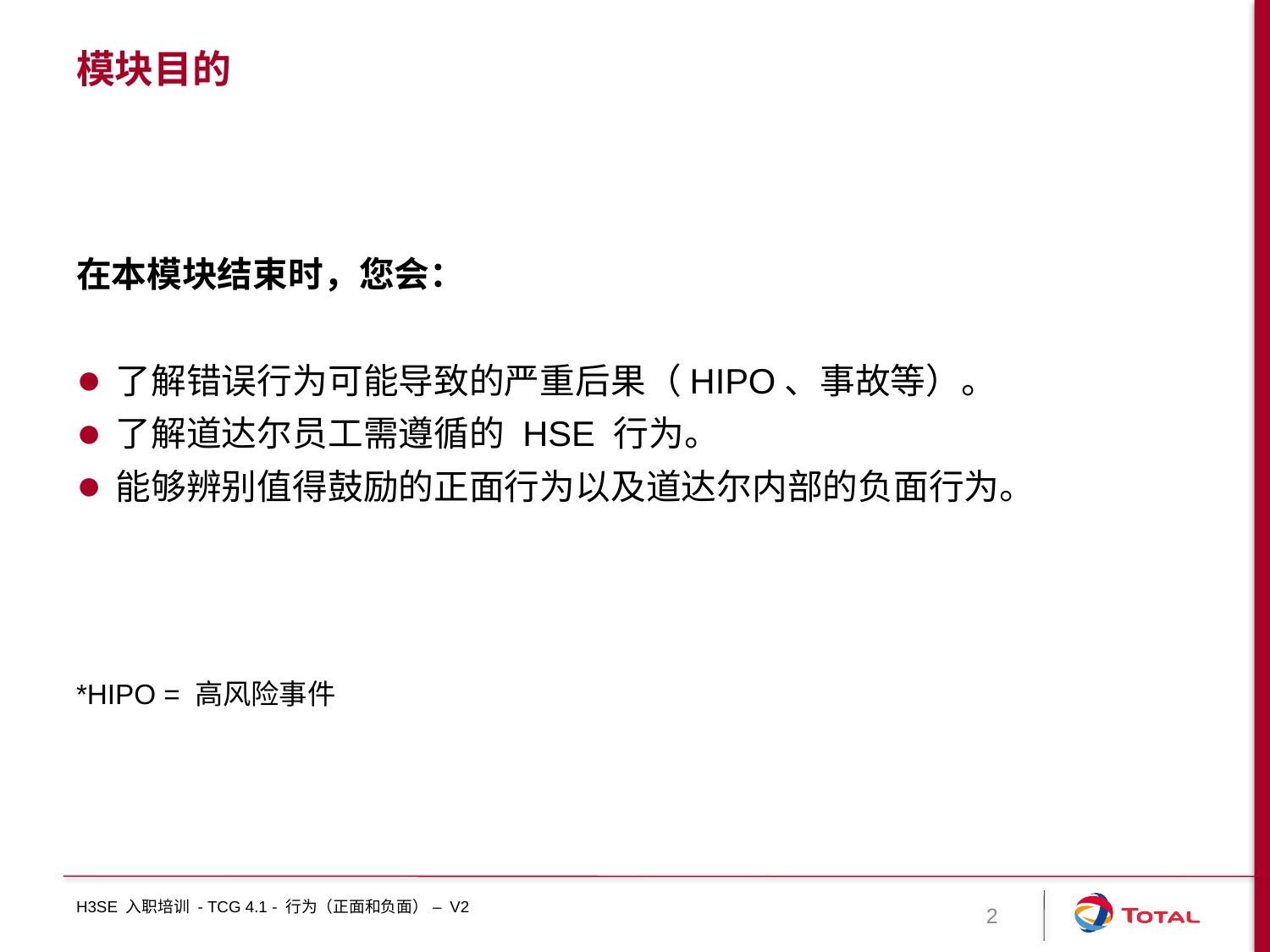

# 模块目的
在本模块结束时，您会：

了解错误行为可能导致的严重后果（HIPO、事故等）。
了解道达尔员工需遵循的 HSE 行为。
能够辨别值得鼓励的正面行为以及道达尔内部的负面行为。

*HIPO = 高风险事件
H3SE 入职培训 - TCG 4.1 - 行为（正面和负面） – V2
2